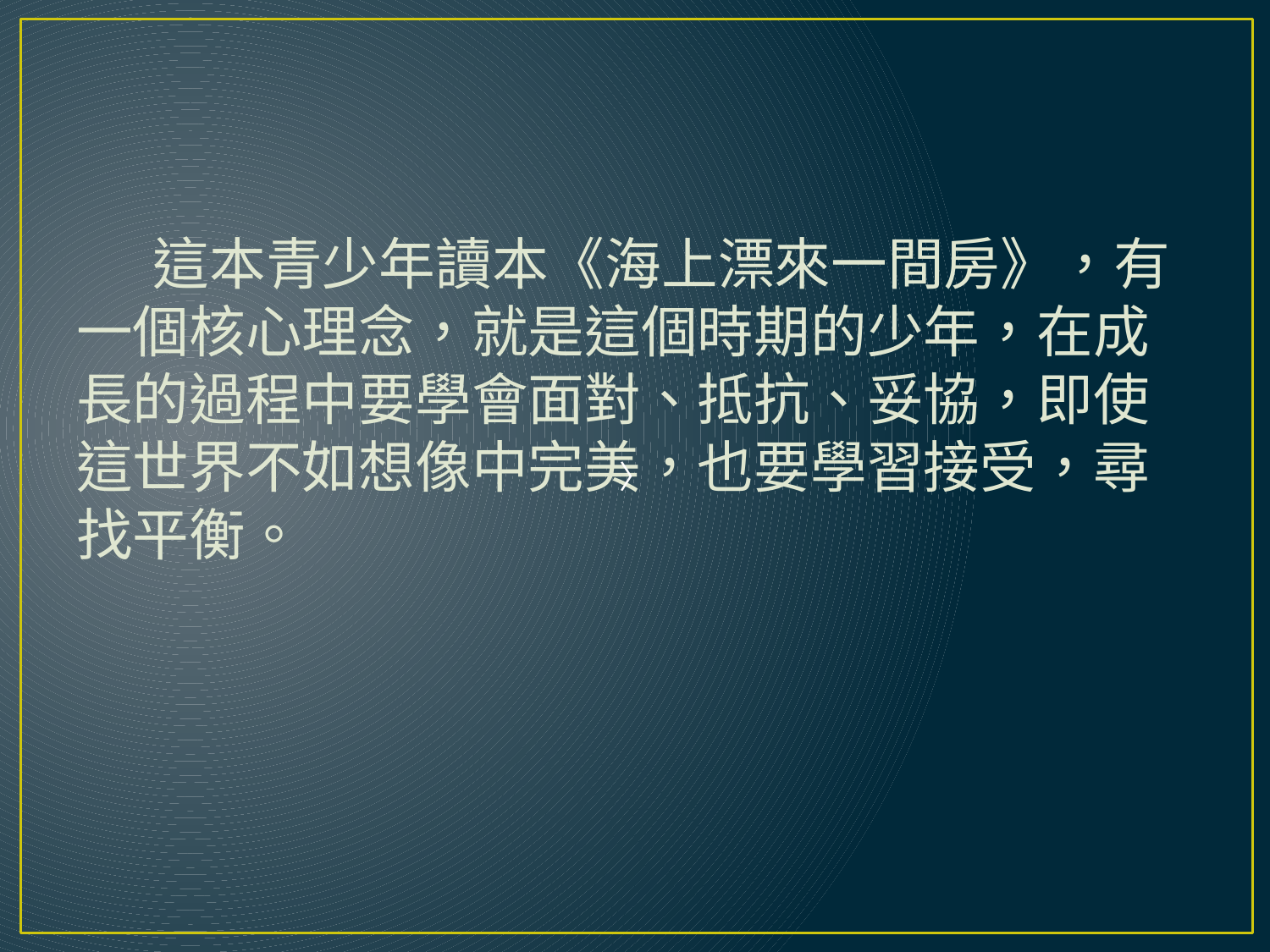

#
       這本青少年讀本《海上漂來一間房》，有一個核心理念，就是這個時期的少年，在成長的過程中要學會面對、抵抗、妥協，即使這世界不如想像中完美，也要學習接受，尋找平衡。
〉